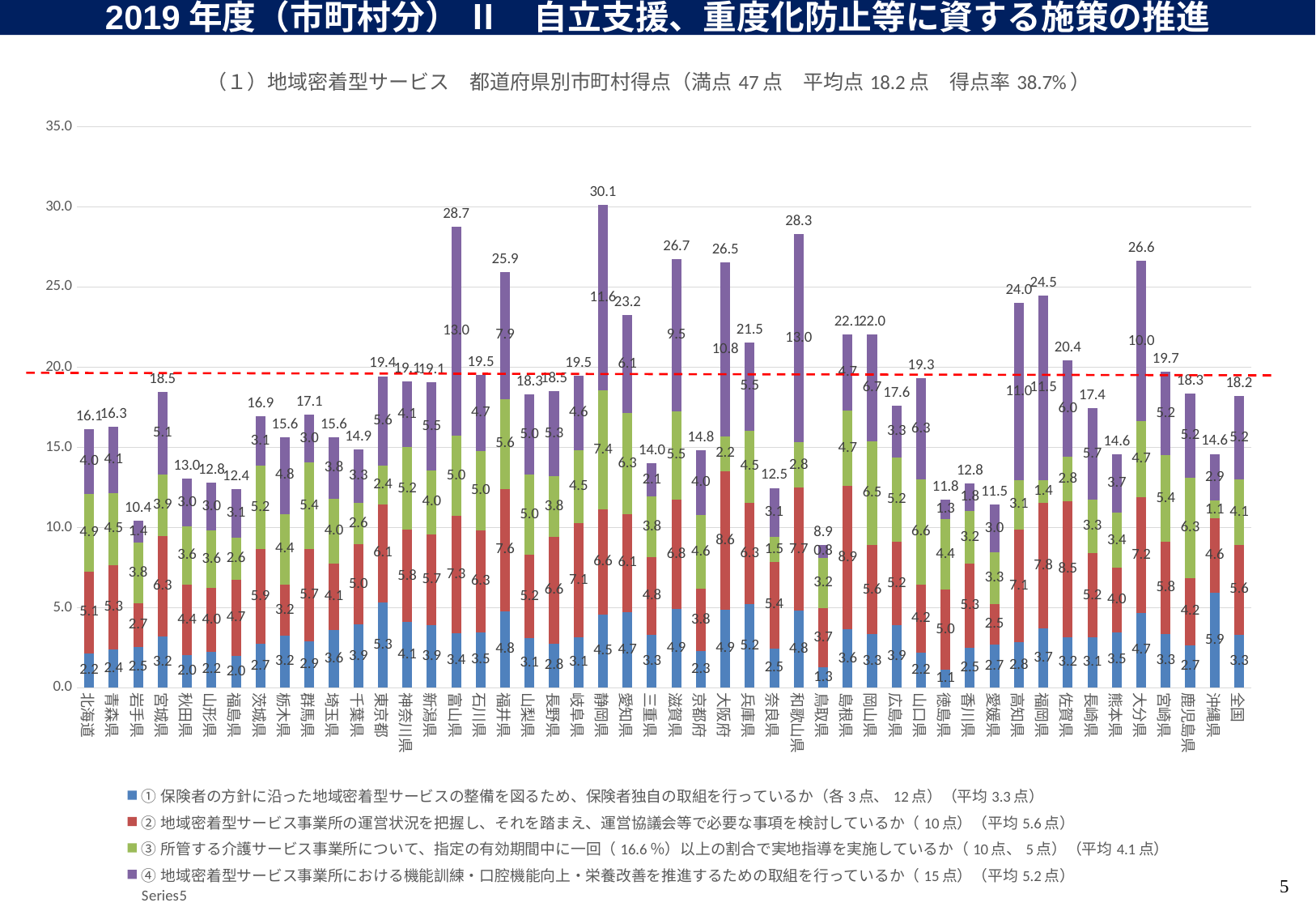

2019年度（市町村分） Ⅱ　自立支援、重度化防止等に資する施策の推進

### Chart: （１）地域密着型サービス　都道府県別市町村得点（満点47点　平均点18.2点　得点率38.7%）

| Category | ①保険者の方針に沿った地域密着型サービスの整備を図るため、保険者独自の取組を行っているか（各3点、12点）（平均3.3点） | ②地域密着型サービス事業所の運営状況を把握し、それを踏まえ、運営協議会等で必要な事項を検討しているか（10点）（平均5.6点） | ③所管する介護サービス事業所について、指定の有効期間中に一回（16.6％）以上の割合で実地指導を実施しているか（10点、5点）（平均4.1点） | ④地域密着型サービス事業所における機能訓練・口腔機能向上・栄養改善を推進するための取組を行っているか（15点）（平均5.2点） |  |
|---|---|---|---|---|---|
| 北海道 | 2.1620111731843576 | 5.083798882681564 | 4.860335195530726 | 4.022346368715084 | 16.12849162011173 |
| 青森県 | 2.4 | 5.25 | 4.5 | 4.125 | 16.275 |
| 岩手県 | 2.5454545454545454 | 2.727272727272727 | 3.787878787878788 | 1.3636363636363635 | 10.424242424242424 |
| 宮城県 | 3.1714285714285713 | 6.285714285714286 | 3.857142857142857 | 5.142857142857143 | 18.457142857142856 |
| 秋田県 | 2.04 | 4.4 | 3.6 | 3.0 | 13.04 |
| 山形県 | 2.2285714285714286 | 4.0 | 3.5714285714285716 | 3.0 | 12.8 |
| 福島県 | 1.9830508474576272 | 4.745762711864407 | 2.6271186440677967 | 3.0508474576271185 | 12.40677966101695 |
| 茨城県 | 2.727272727272727 | 5.909090909090909 | 5.2272727272727275 | 3.0681818181818183 | 16.931818181818183 |
| 栃木県 | 3.24 | 3.2 | 4.4 | 4.8 | 15.64 |
| 群馬県 | 2.914285714285714 | 5.714285714285714 | 5.428571428571429 | 3.0 | 17.057142857142857 |
| 埼玉県 | 3.619047619047619 | 4.126984126984127 | 4.0476190476190474 | 3.8095238095238093 | 15.603174603174603 |
| 千葉県 | 3.9444444444444446 | 5.0 | 2.5925925925925926 | 3.3333333333333335 | 14.87037037037037 |
| 東京都 | 5.32258064516129 | 6.129032258064516 | 2.4193548387096775 | 5.564516129032258 | 19.43548387096774 |
| 神奈川県 | 4.090909090909091 | 5.757575757575758 | 5.151515151515151 | 4.090909090909091 | 19.09090909090909 |
| 新潟県 | 3.9 | 5.666666666666667 | 4.0 | 5.5 | 19.066666666666666 |
| 富山県 | 3.4 | 7.333333333333333 | 5.0 | 13.0 | 28.733333333333334 |
| 石川県 | 3.473684210526316 | 6.315789473684211 | 5.0 | 4.7368421052631575 | 19.526315789473685 |
| 福井県 | 4.764705882352941 | 7.647058823529412 | 5.588235294117647 | 7.9411764705882355 | 25.941176470588236 |
| 山梨県 | 3.111111111111111 | 5.185185185185185 | 5.0 | 5.0 | 18.296296296296298 |
| 長野県 | 2.7662337662337664 | 6.623376623376624 | 3.831168831168831 | 5.259740259740259 | 18.48051948051948 |
| 岐阜県 | 3.142857142857143 | 7.142857142857143 | 4.523809523809524 | 4.642857142857143 | 19.452380952380953 |
| 静岡県 | 4.542857142857143 | 6.571428571428571 | 7.428571428571429 | 11.571428571428571 | 30.114285714285714 |
| 愛知県 | 4.722222222222222 | 6.111111111111111 | 6.296296296296297 | 6.111111111111111 | 23.24074074074074 |
| 三重県 | 3.310344827586207 | 4.827586206896552 | 3.793103448275862 | 2.0689655172413794 | 14.0 |
| 滋賀県 | 4.894736842105263 | 6.842105263157895 | 5.526315789473684 | 9.473684210526315 | 26.736842105263158 |
| 京都府 | 2.3076923076923075 | 3.8461538461538463 | 4.615384615384615 | 4.038461538461538 | 14.807692307692308 |
| 大阪府 | 4.883720930232558 | 8.604651162790697 | 2.2093023255813953 | 10.813953488372093 | 26.511627906976745 |
| 兵庫県 | 5.195121951219512 | 6.341463414634147 | 4.512195121951219 | 5.487804878048781 | 21.536585365853657 |
| 奈良県 | 2.4615384615384617 | 5.384615384615385 | 1.5384615384615385 | 3.076923076923077 | 12.461538461538462 |
| 和歌山県 | 4.8 | 7.666666666666667 | 2.8333333333333335 | 13.0 | 28.3 |
| 鳥取県 | 1.263157894736842 | 3.6842105263157894 | 3.1578947368421053 | 0.7894736842105263 | 8.894736842105264 |
| 島根県 | 3.6315789473684212 | 8.947368421052632 | 4.7368421052631575 | 4.7368421052631575 | 22.05263157894737 |
| 岡山県 | 3.3333333333333335 | 5.555555555555555 | 6.481481481481482 | 6.666666666666667 | 22.037037037037038 |
| 広島県 | 3.9130434782608696 | 5.217391304347826 | 5.217391304347826 | 3.260869565217391 | 17.608695652173914 |
| 山口県 | 2.210526315789474 | 4.2105263157894735 | 6.578947368421052 | 6.315789473684211 | 19.31578947368421 |
| 徳島県 | 1.125 | 5.0 | 4.375 | 1.25 | 11.75 |
| 香川県 | 2.4705882352941178 | 5.294117647058823 | 3.235294117647059 | 1.7647058823529411 | 12.764705882352942 |
| 愛媛県 | 2.7 | 2.5 | 3.25 | 3.0 | 11.45 |
| 高知県 | 2.823529411764706 | 7.0588235294117645 | 3.088235294117647 | 11.029411764705882 | 24.0 |
| 福岡県 | 3.7 | 7.833333333333333 | 1.4166666666666667 | 11.5 | 24.45 |
| 佐賀県 | 3.15 | 8.5 | 2.75 | 6.0 | 20.4 |
| 長崎県 | 3.142857142857143 | 5.238095238095238 | 3.3333333333333335 | 5.714285714285714 | 17.428571428571427 |
| 熊本県 | 3.466666666666667 | 4.0 | 3.4444444444444446 | 3.6666666666666665 | 14.577777777777778 |
| 大分県 | 4.666666666666667 | 7.222222222222222 | 4.722222222222222 | 10.0 | 26.61111111111111 |
| 宮崎県 | 3.3461538461538463 | 5.769230769230769 | 5.384615384615385 | 5.1923076923076925 | 19.692307692307693 |
| 鹿児島県 | 2.6511627906976742 | 4.186046511627907 | 6.27906976744186 | 5.232558139534884 | 18.348837209302324 |
| 沖縄県 | 5.926829268292683 | 4.634146341463414 | 1.0975609756097562 | 2.926829268292683 | 14.585365853658537 |
| 全国 | 3.315336013785181 | 5.600229753015508 | 4.075244112578978 | 5.203905801263642 | 18.19471568064331 |
5